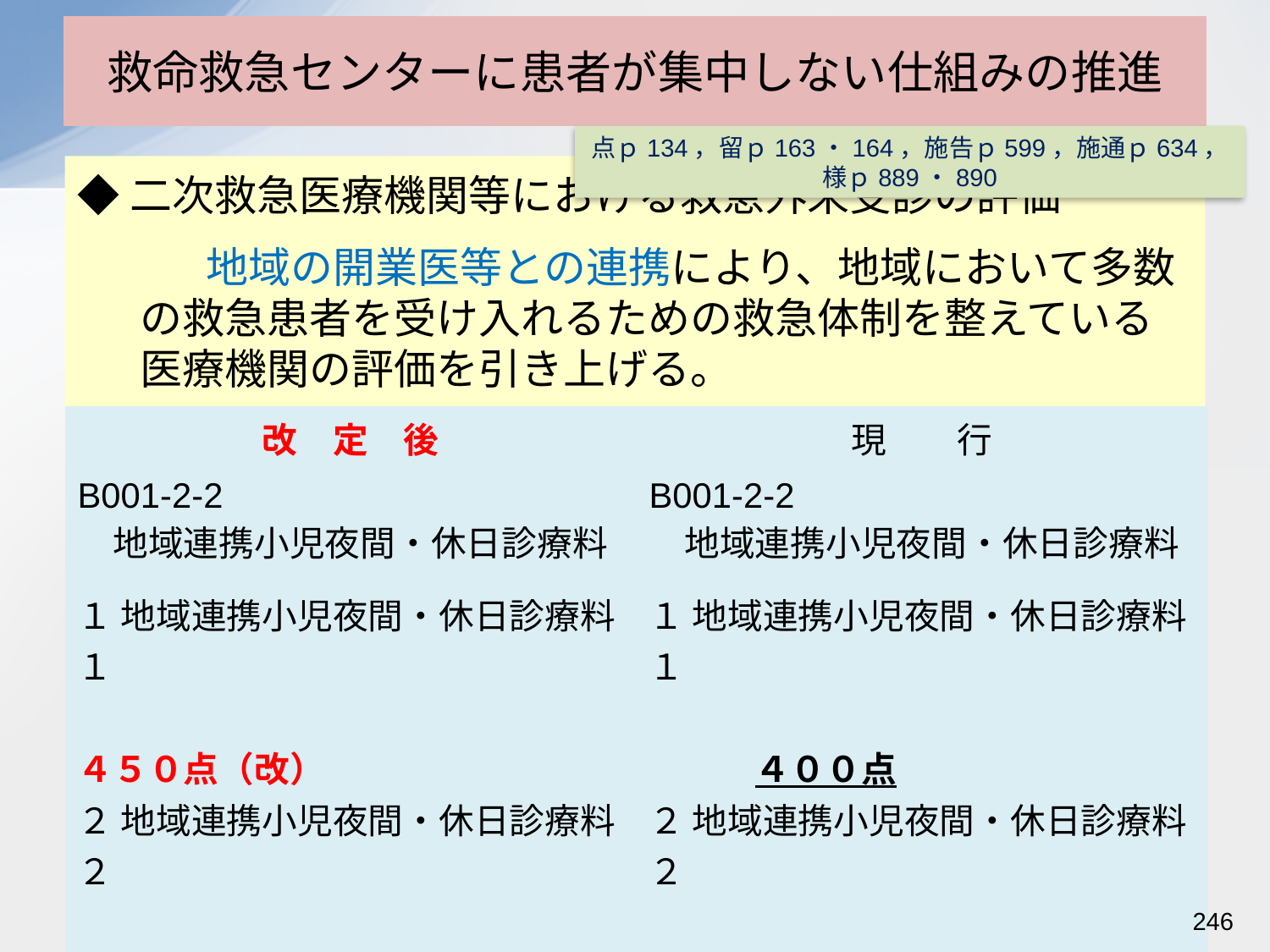

# 救命救急センターに患者が集中しない仕組みの推進
点ｐ134，留ｐ163・164，施告ｐ599，施通ｐ634，様ｐ889・890
◆二次救急医療機関等における救急外来受診の評価
　　  地域の開業医等との連携により、地域において多数の救急患者を受け入れるための救急体制を整えている医療機関の評価を引き上げる。
| 改　定　後 | 現　　行 |
| --- | --- |
| B001-2-2 　地域連携小児夜間・休日診療料 １ 地域連携小児夜間・休日診療料１ 　　　　　　　　　　　　　　　４５０点（改） ２ 地域連携小児夜間・休日診療料２ 　　　　　　　　　　　　　　　６００点（改） | B001-2-2 　地域連携小児夜間・休日診療料 １ 地域連携小児夜間・休日診療料１ 　　　　　　　　　　　　　　　　　　４００点 ２ 地域連携小児夜間・休日診療料２ 　　　　　　　　　　　　　　　　　　５５０点 |
| B001-2-4 　地域連携夜間・休日診療料 　　　　　　　　　　　　　　　２００点（改） | B001-2-4 　地域連携夜間・休日診療料 　　　　　　　　　　　　　　　　　　１００点 |
246